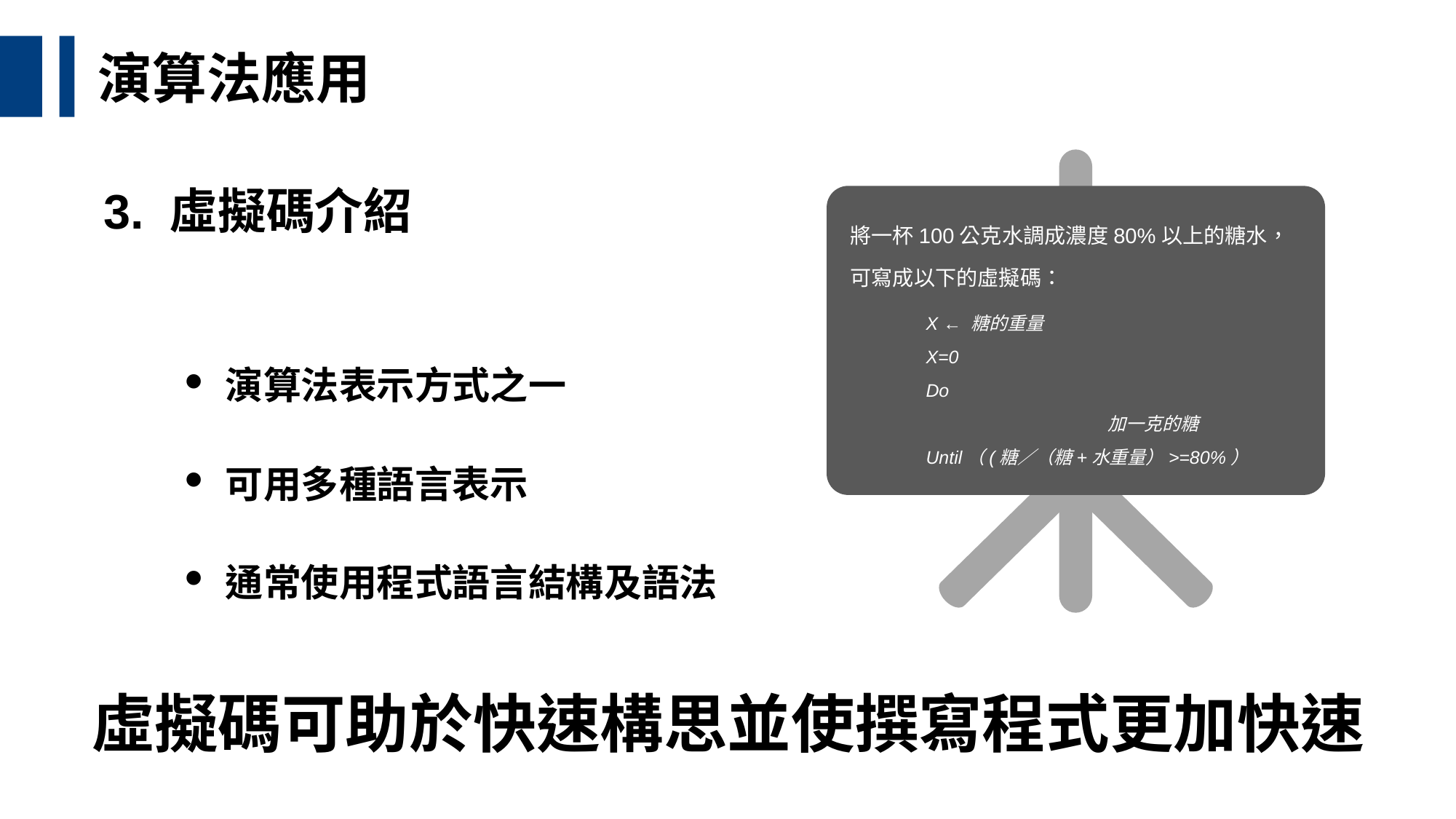

演算法應用

將一杯100公克水調成濃度80%以上的糖水，可寫成以下的虛擬碼：

X ← 糖的重量
X=0
Do
		加一克的糖
Until（(糖／（糖+水重量）>=80%）
3. 虛擬碼介紹
演算法表示方式之一
可用多種語言表示
通常使用程式語言結構及語法
虛擬碼可助於快速構思並使撰寫程式更加快速